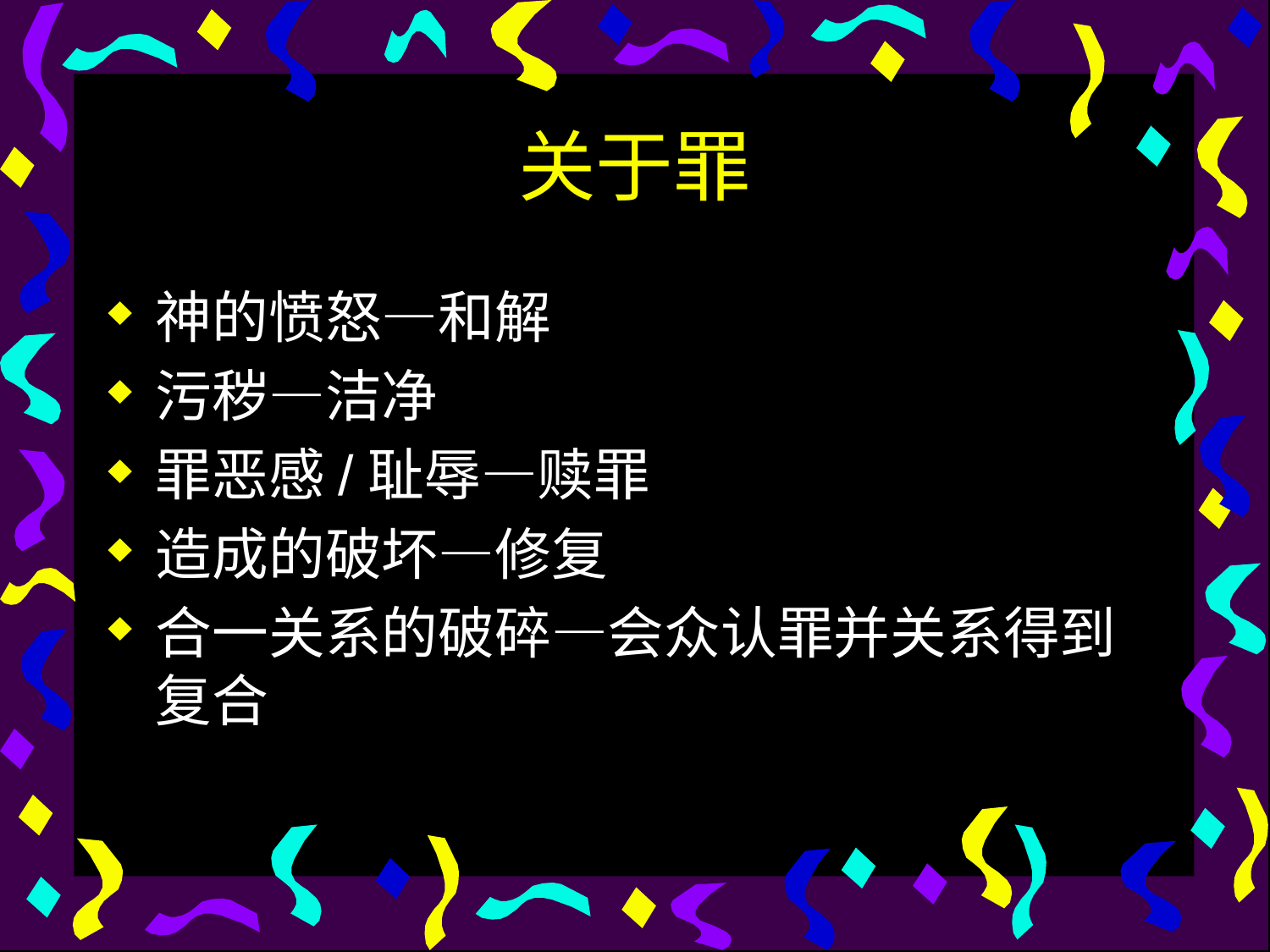

# 关于罪
神的愤怒—和解
污秽—洁净
罪恶感/耻辱—赎罪
造成的破坏—修复
合一关系的破碎—会众认罪并关系得到复合